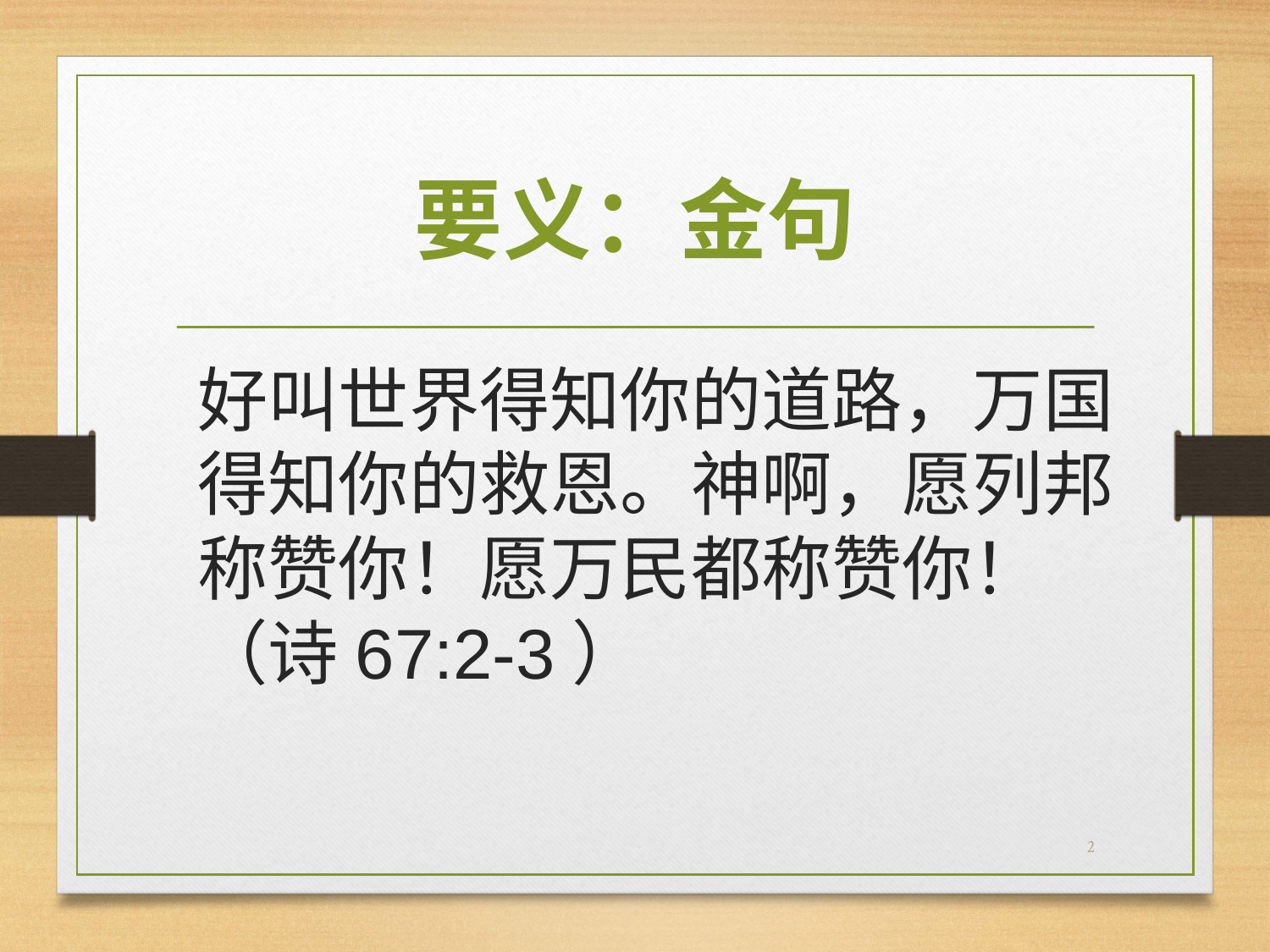

# 要义：金句
好叫世界得知你的道路，万国得知你的救恩。神啊，愿列邦称赞你！愿万民都称赞你！（诗67:2-3）
2